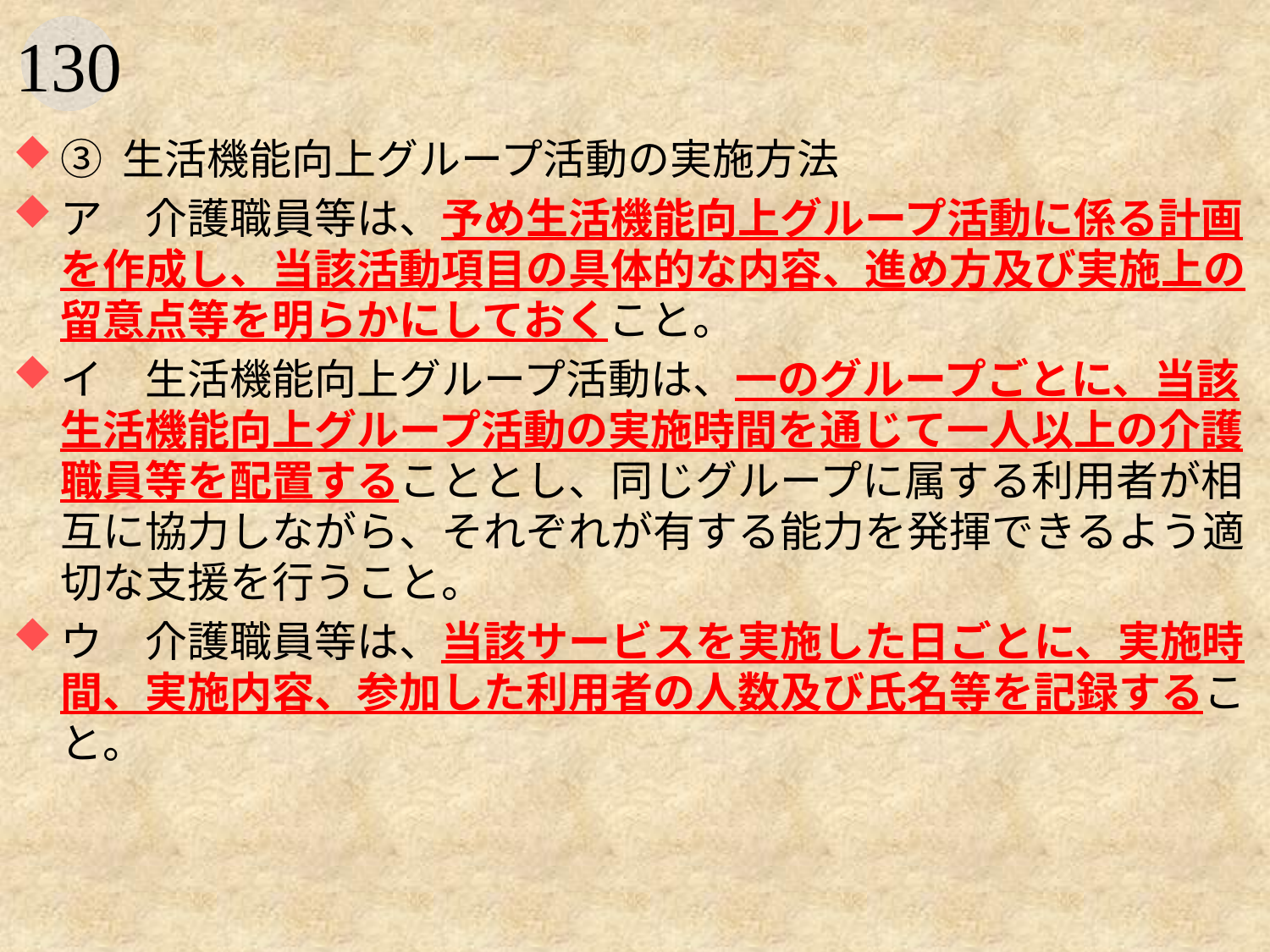

#
③ 生活機能向上グループ活動の実施方法
ア　介護職員等は、予め生活機能向上グループ活動に係る計画を作成し、当該活動項目の具体的な内容、進め方及び実施上の留意点等を明らかにしておくこと。
イ　生活機能向上グループ活動は、一のグループごとに、当該生活機能向上グループ活動の実施時間を通じて一人以上の介護職員等を配置することとし、同じグループに属する利用者が相互に協力しながら、それぞれが有する能力を発揮できるよう適切な支援を行うこと。
ウ　介護職員等は、当該サービスを実施した日ごとに、実施時間、実施内容、参加した利用者の人数及び氏名等を記録すること。